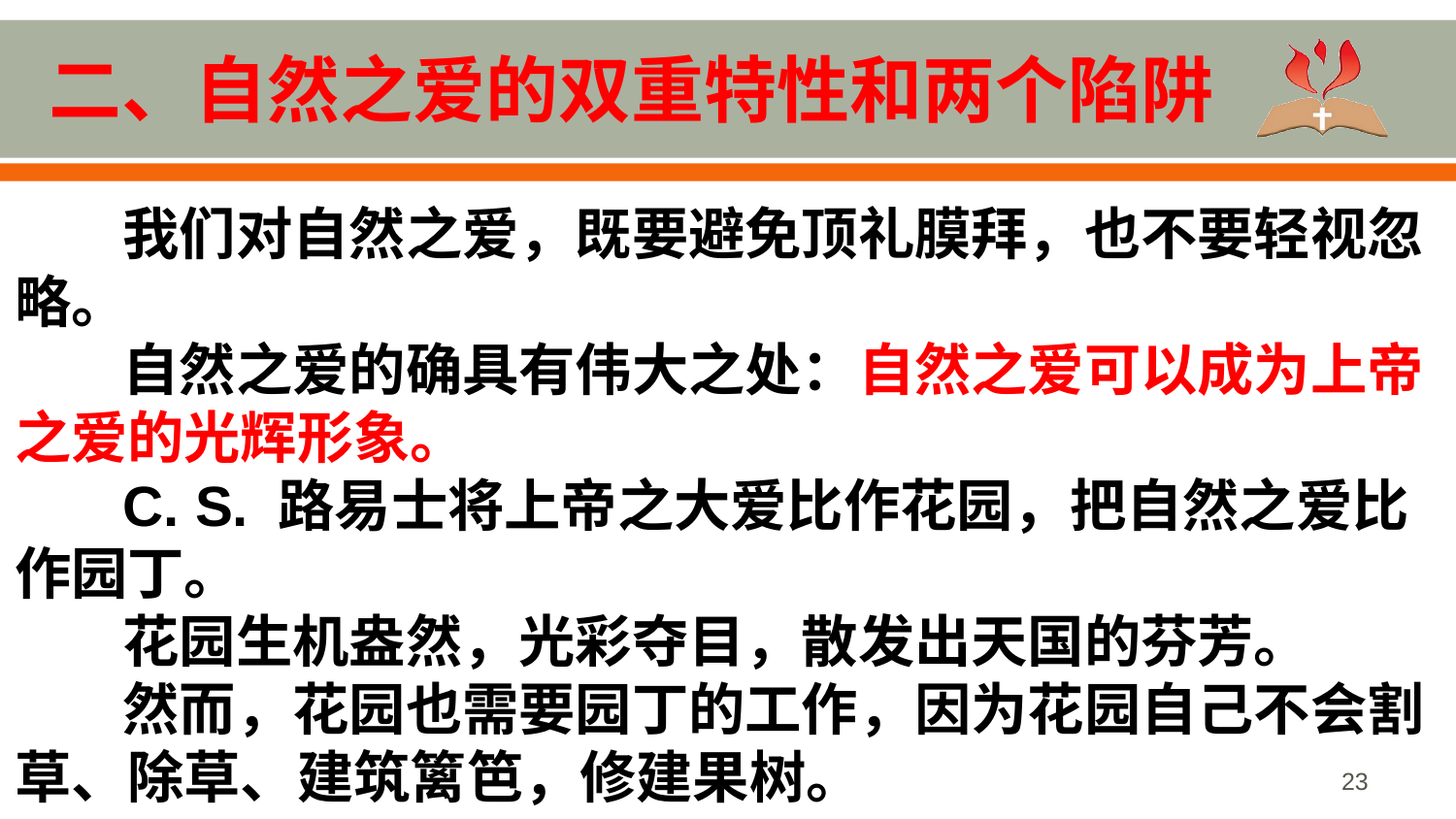

# 二、自然之爱的双重特性和两个陷阱
我们对自然之爱，既要避免顶礼膜拜，也不要轻视忽略。
自然之爱的确具有伟大之处：自然之爱可以成为上帝之爱的光辉形象。
C. S. 路易士将上帝之大爱比作花园，把自然之爱比作园丁。
花园生机盎然，光彩夺目，散发出天国的芬芳。
然而，花园也需要园丁的工作，因为花园自己不会割草、除草、建筑篱笆，修建果树。
23